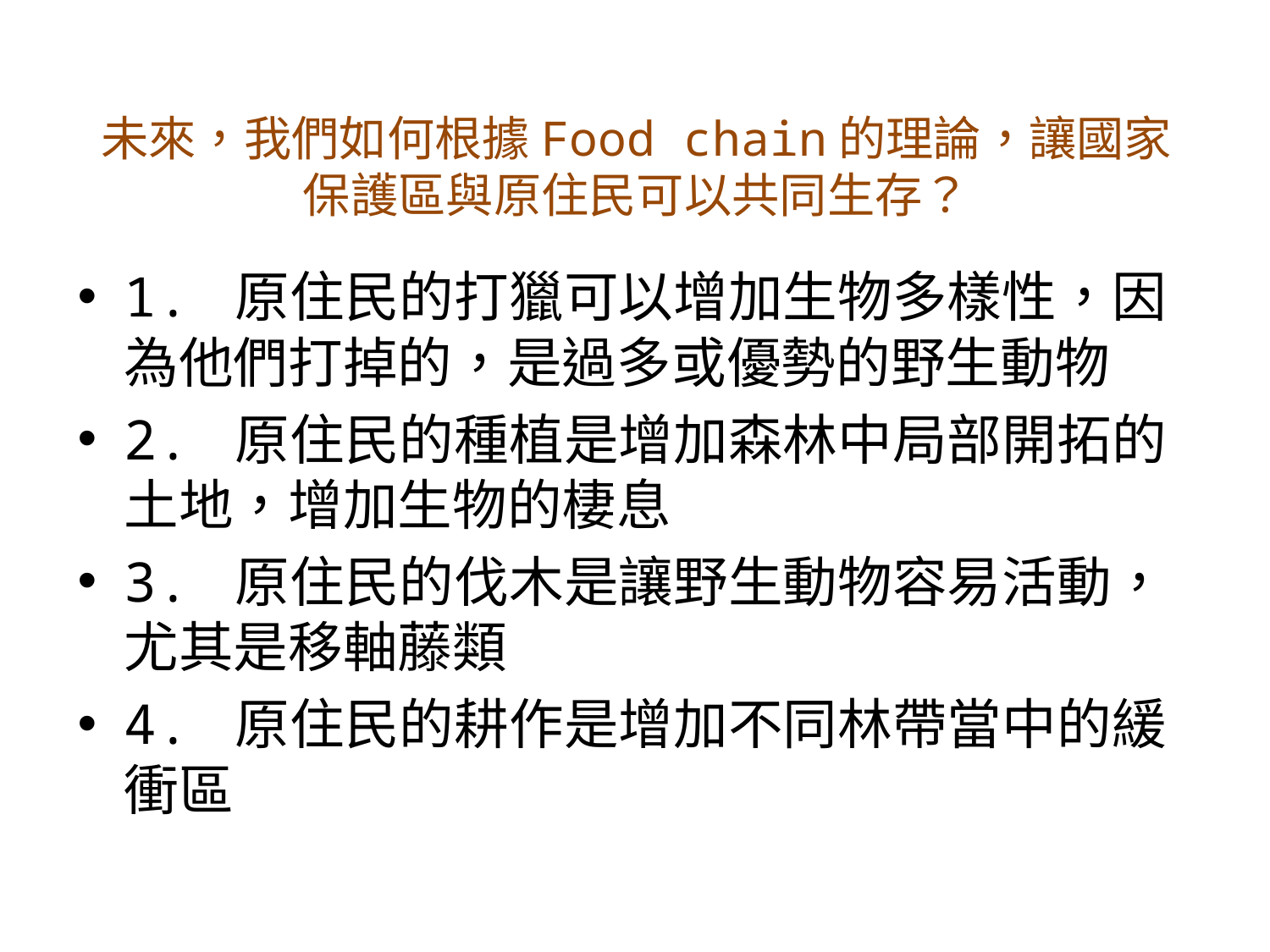

# 未來，我們如何根據Food chain的理論，讓國家保護區與原住民可以共同生存？
1. 原住民的打獵可以增加生物多樣性，因為他們打掉的，是過多或優勢的野生動物
2. 原住民的種植是增加森林中局部開拓的土地，增加生物的棲息
3. 原住民的伐木是讓野生動物容易活動，尤其是移軸藤類
4. 原住民的耕作是增加不同林帶當中的緩衝區